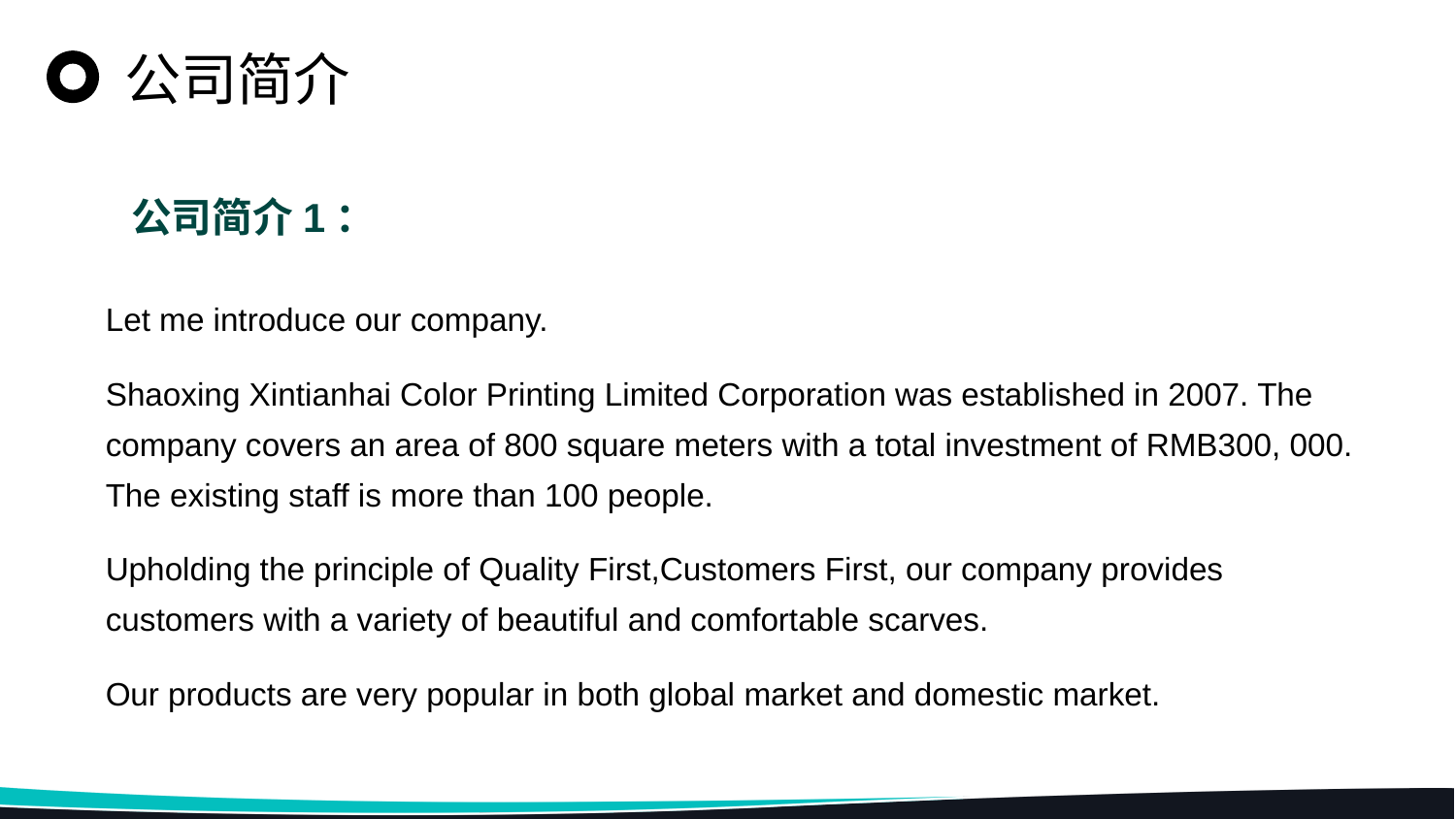

公司简介
公司简介1：
Let me introduce our company.
Shaoxing Xintianhai Color Printing Limited Corporation was established in 2007. The company covers an area of 800 square meters with a total investment of RMB300, 000. The existing staff is more than 100 people.
Upholding the principle of Quality First,Customers First, our company provides customers with a variety of beautiful and comfortable scarves.
Our products are very popular in both global market and domestic market.